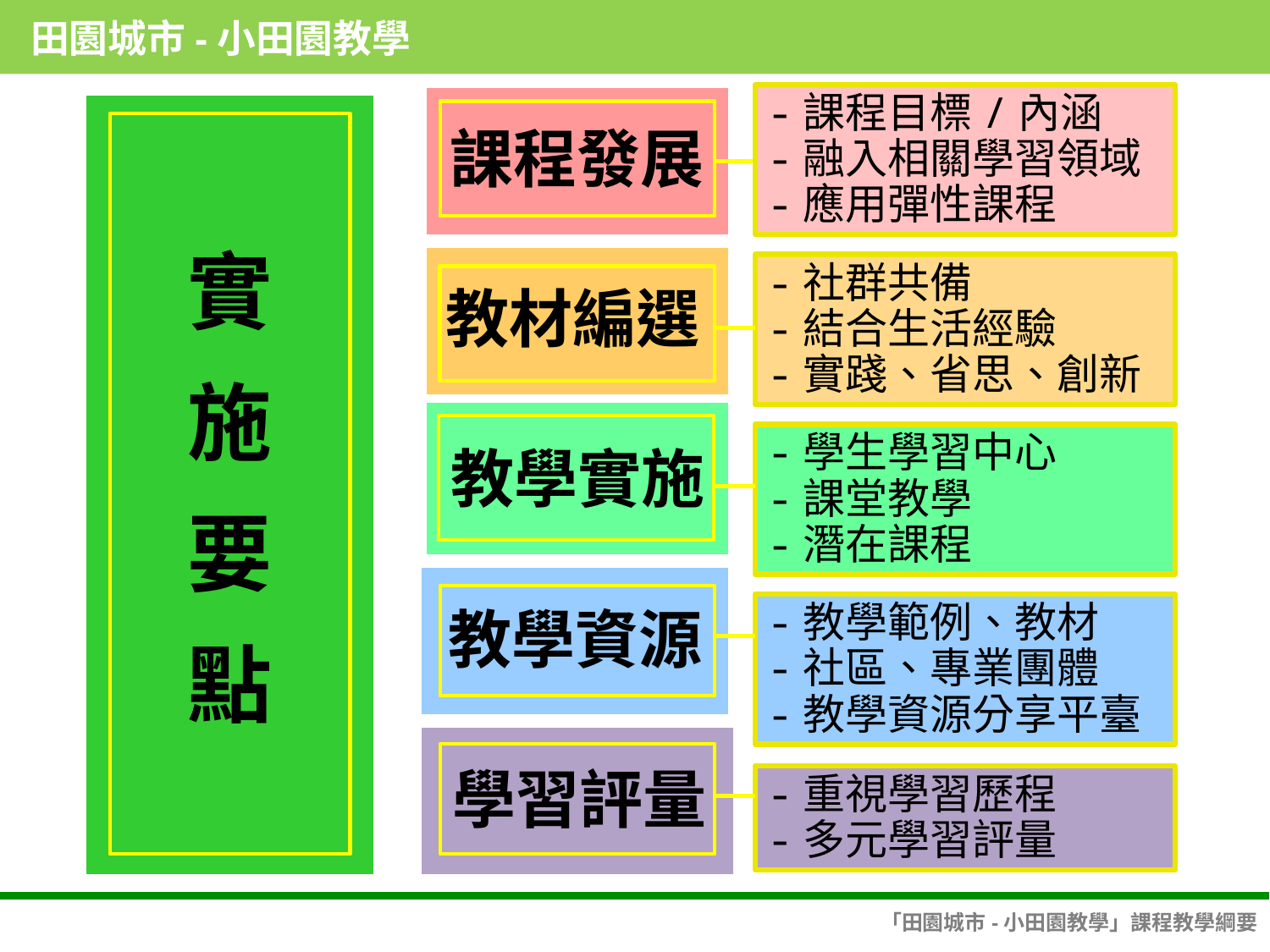

田園城市-小田園教學
-課程目標/內涵
-融入相關學習領域
-應用彈性課程

課程發展

-社群共備
-結合生活經驗
-實踐、省思、創新

教材編選

-學生學習中心
-課堂教學
-潛在課程
教學實施

-教學範例、教材
-社區、專業團體
-教學資源分享平臺
教學資源
實
施
要
點

-重視學習歷程
-多元學習評量
學習評量
「田園城市-小田園教學」課程教學綱要